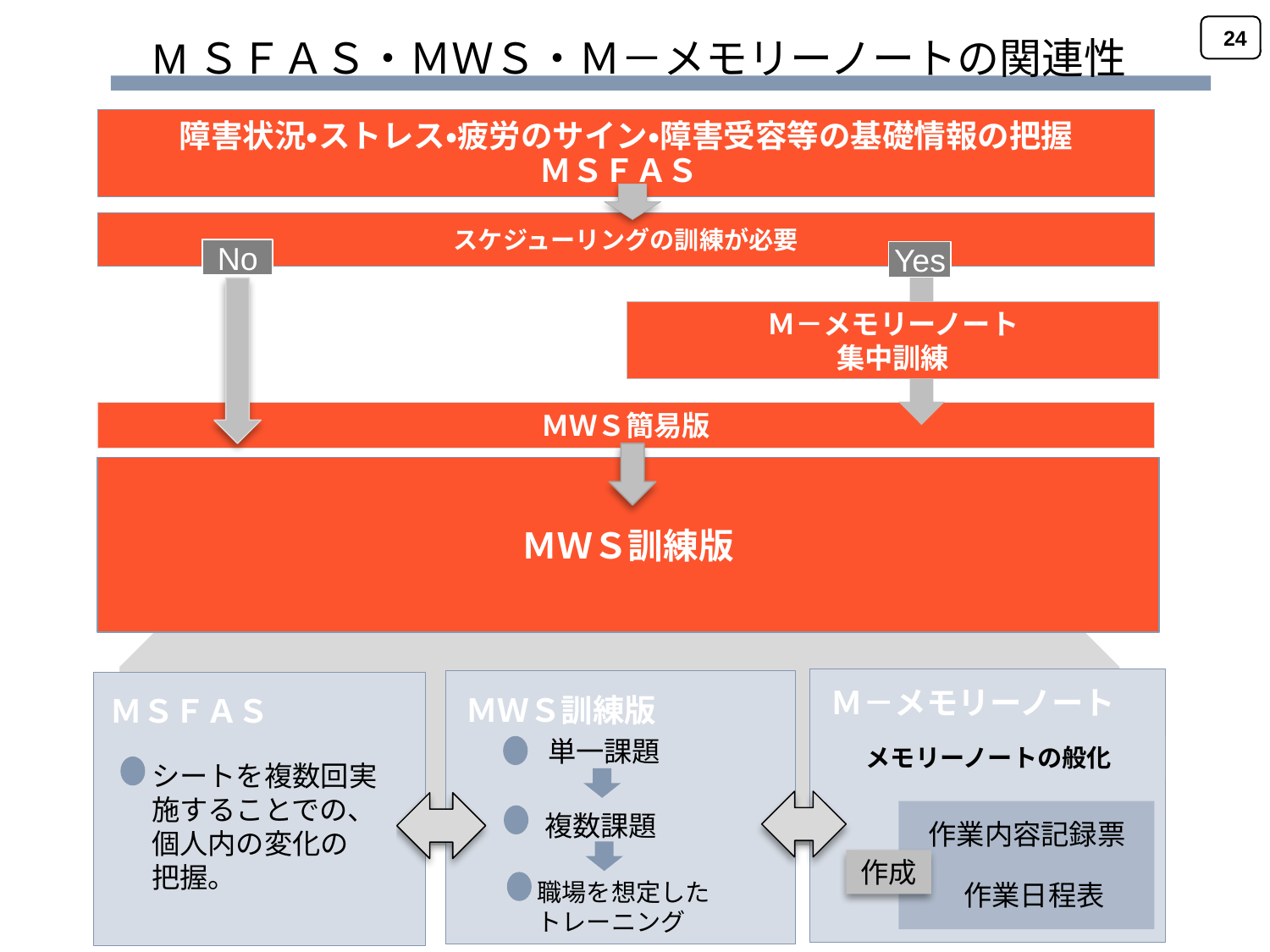

24

MＳＦＡＳ・ＭＷＳ・Ｍ－メモリーノートの関連性

障害状況・ストレス・疲労のサイン・障害受容等の基礎情報の把握
ＭＳＦＡＳ

スケジューリングの訓練が必要
No
Yes

Ｍ－メモリーノート
集中訓練
ＭＷＳ簡易版
ＭＷＳ訓練版
単一課題
メモリーノートの般化

複数課題
作業内容記録票

職場を想定した
トレーニング

Ｍ－メモリーノート
ＭＷＳ訓練版

ＭＳＦＡＳ
シートを複数回実施することでの、個人内の変化の
把握。

作成
作業日程表